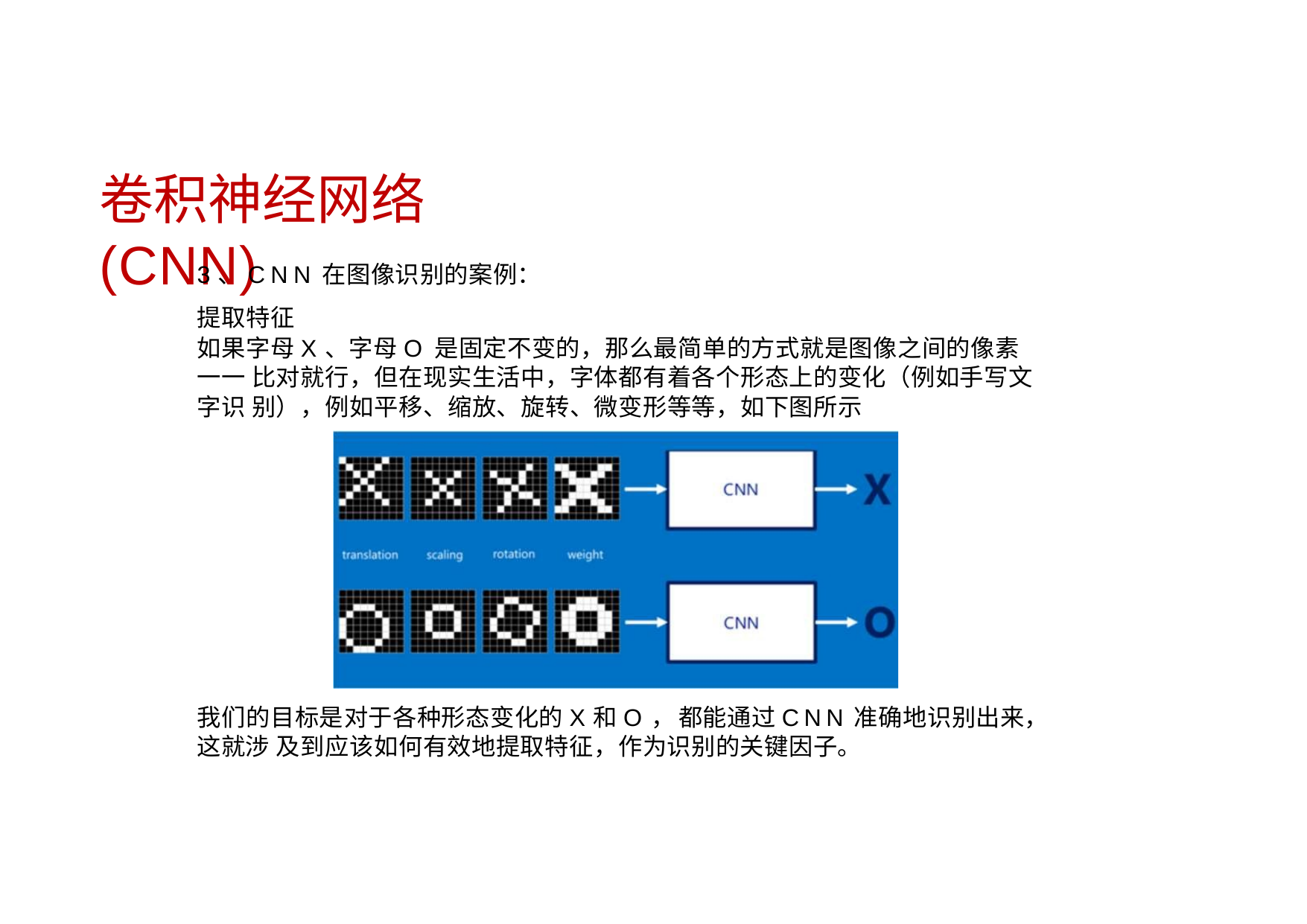

# 卷积神经网络(CNN)
3、CNN在图像识别的案例：
提取特征
如果字母X、字母O是固定不变的，那么最简单的方式就是图像之间的像素一一 比对就行，但在现实生活中，字体都有着各个形态上的变化（例如手写文字识 别），例如平移、缩放、旋转、微变形等等，如下图所示

我们的目标是对于各种形态变化的X和O，都能通过CNN准确地识别出来，这就涉 及到应该如何有效地提取特征，作为识别的关键因子。